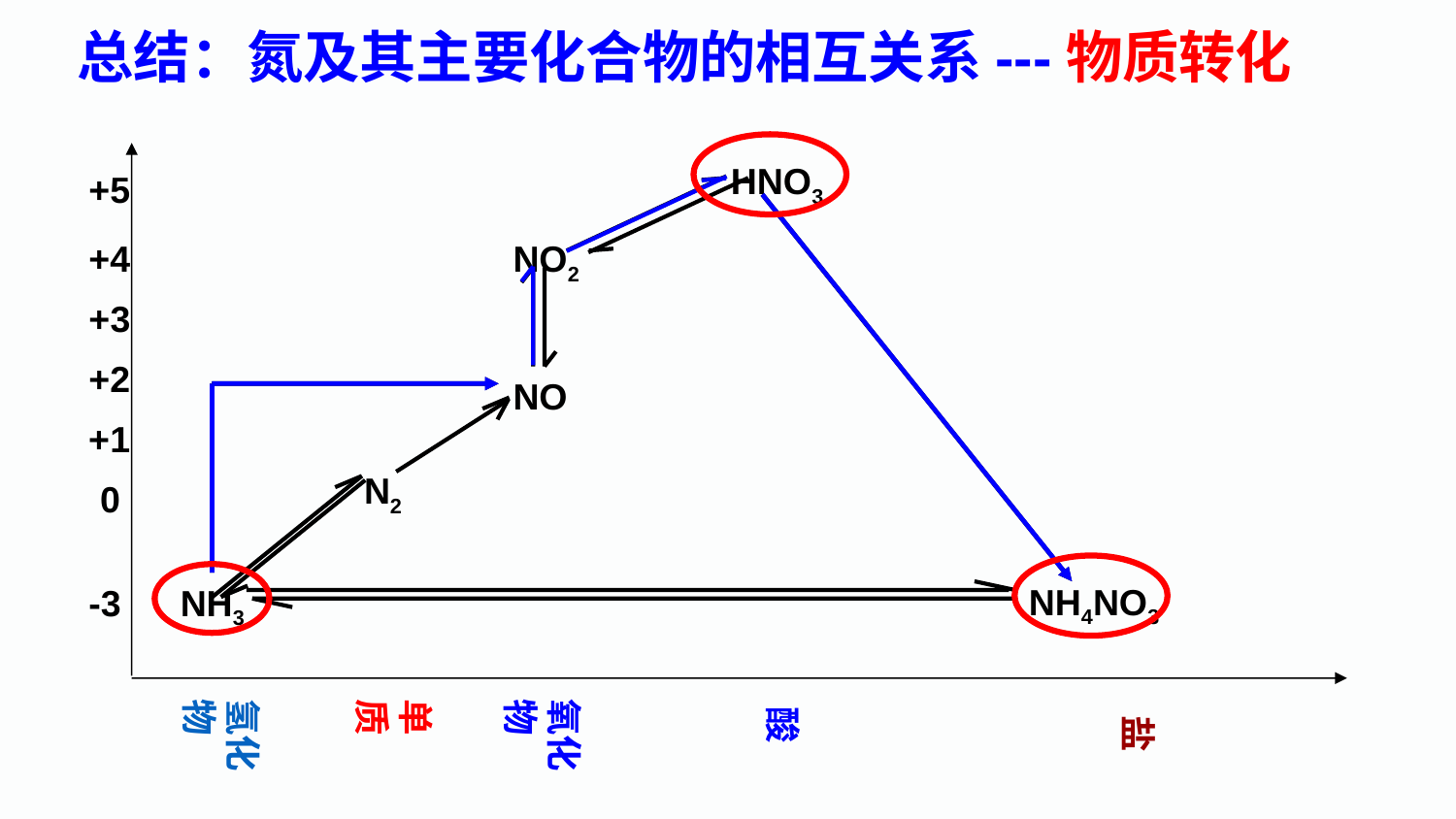

总结：氮及其主要化合物的相互关系---物质转化

HNO3
+5

+4
NO2
+3

+2
NO

+1
N2
0

NH4NO3
-3
NH3

氢化物
单质
氧化物
酸
盐